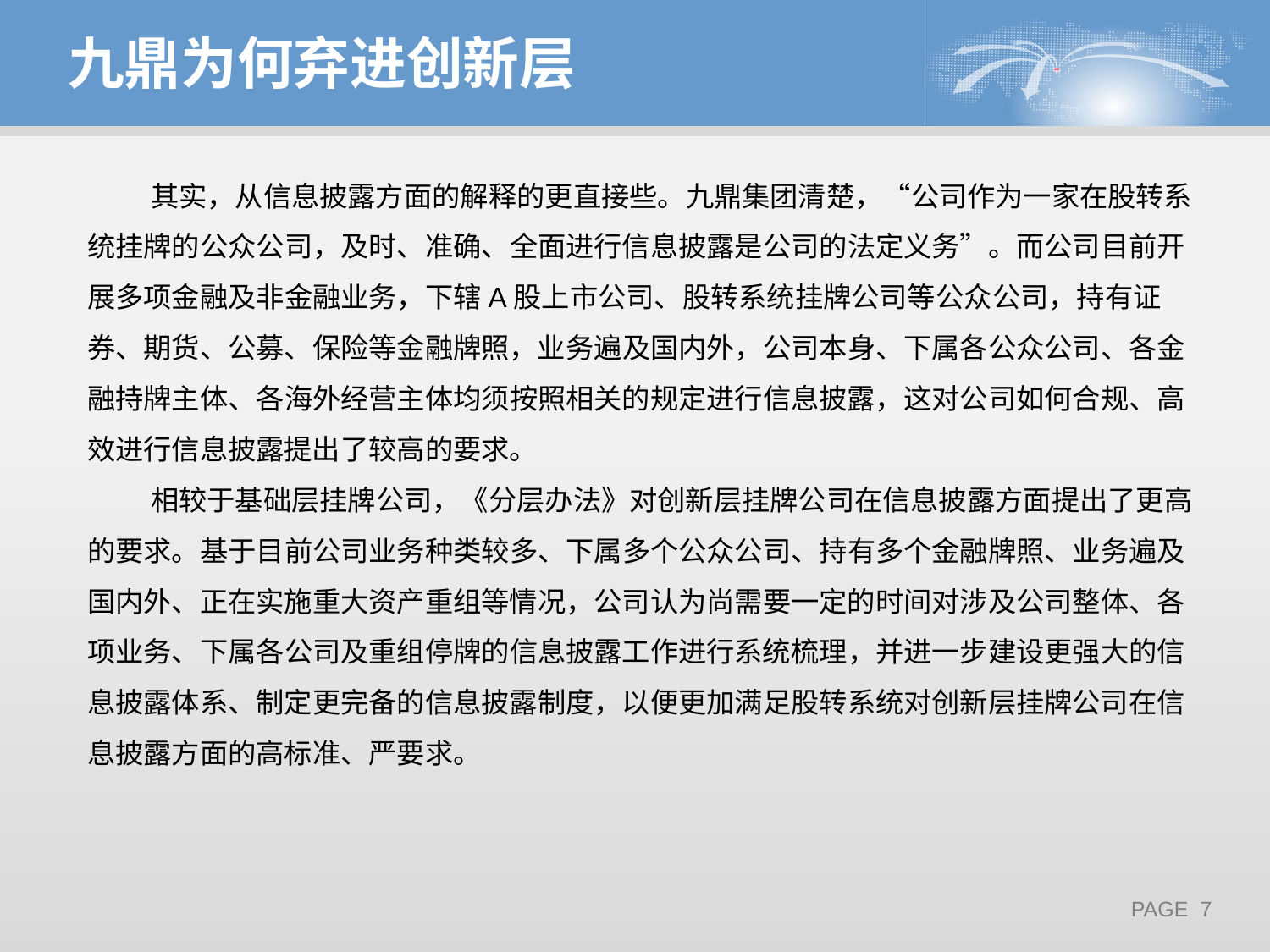

九鼎为何弃进创新层
其实，从信息披露方面的解释的更直接些。九鼎集团清楚，“公司作为一家在股转系统挂牌的公众公司，及时、准确、全面进行信息披露是公司的法定义务”。而公司目前开展多项金融及非金融业务，下辖A股上市公司、股转系统挂牌公司等公众公司，持有证券、期货、公募、保险等金融牌照，业务遍及国内外，公司本身、下属各公众公司、各金融持牌主体、各海外经营主体均须按照相关的规定进行信息披露，这对公司如何合规、高效进行信息披露提出了较高的要求。
相较于基础层挂牌公司，《分层办法》对创新层挂牌公司在信息披露方面提出了更高的要求。基于目前公司业务种类较多、下属多个公众公司、持有多个金融牌照、业务遍及国内外、正在实施重大资产重组等情况，公司认为尚需要一定的时间对涉及公司整体、各项业务、下属各公司及重组停牌的信息披露工作进行系统梳理，并进一步建设更强大的信息披露体系、制定更完备的信息披露制度，以便更加满足股转系统对创新层挂牌公司在信息披露方面的高标准、严要求。